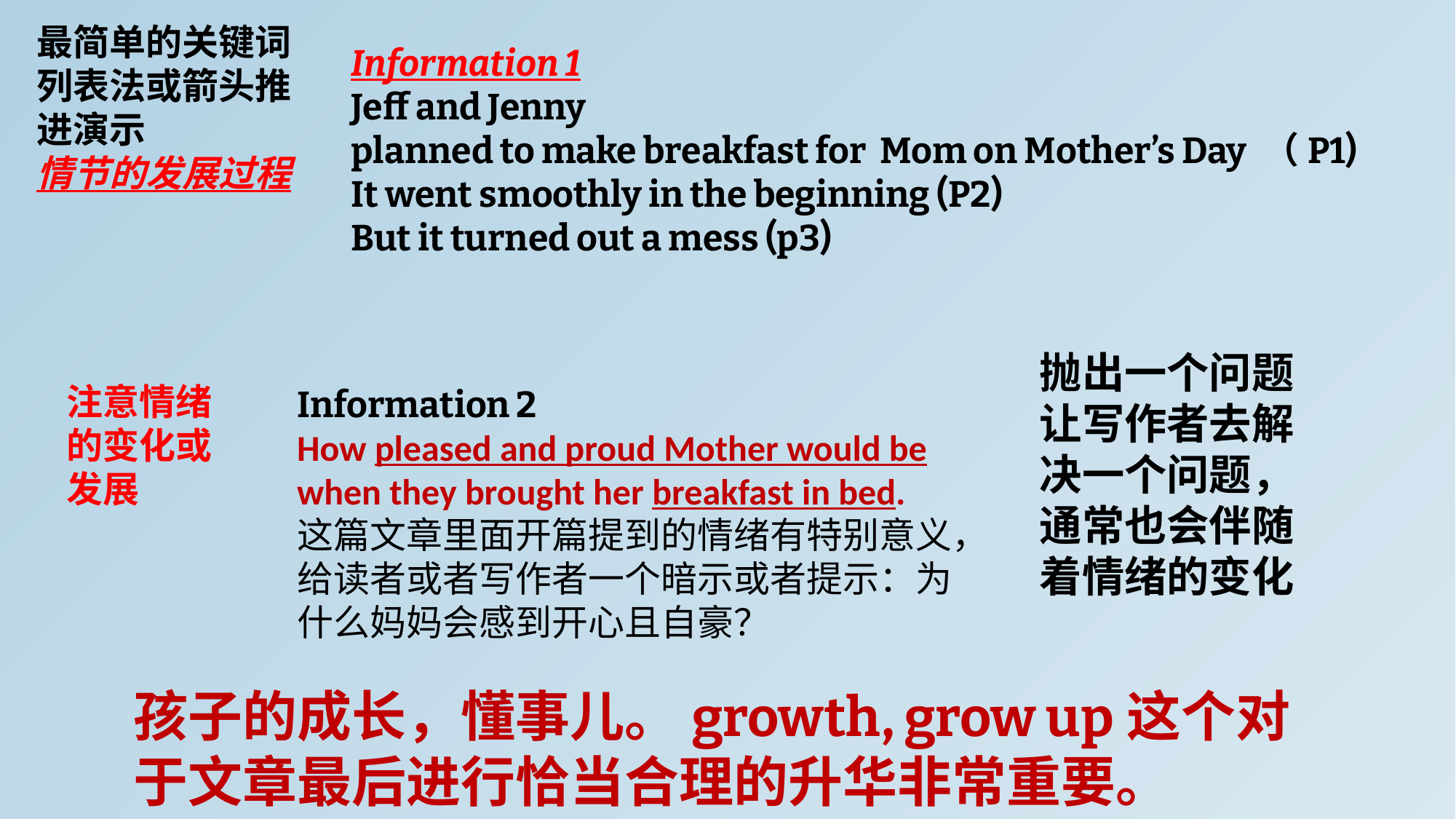

最简单的关键词列表法或箭头推进演示
情节的发展过程

Information 1
Jeff and Jenny
planned to make breakfast for  Mom on Mother’s Day （P1)
It went smoothly in the beginning (P2)
But it turned out a mess (p3)
抛出一个问题
让写作者去解决一个问题，通常也会伴随着情绪的变化
注意情绪的变化或发展
Information 2
How pleased and proud Mother would be when they brought her breakfast in bed.
这篇文章里面开篇提到的情绪有特别意义，给读者或者写作者一个暗示或者提示：为什么妈妈会感到开心且自豪？
孩子的成长，懂事儿。growth, grow up这个对于文章最后进行恰当合理的升华非常重要。